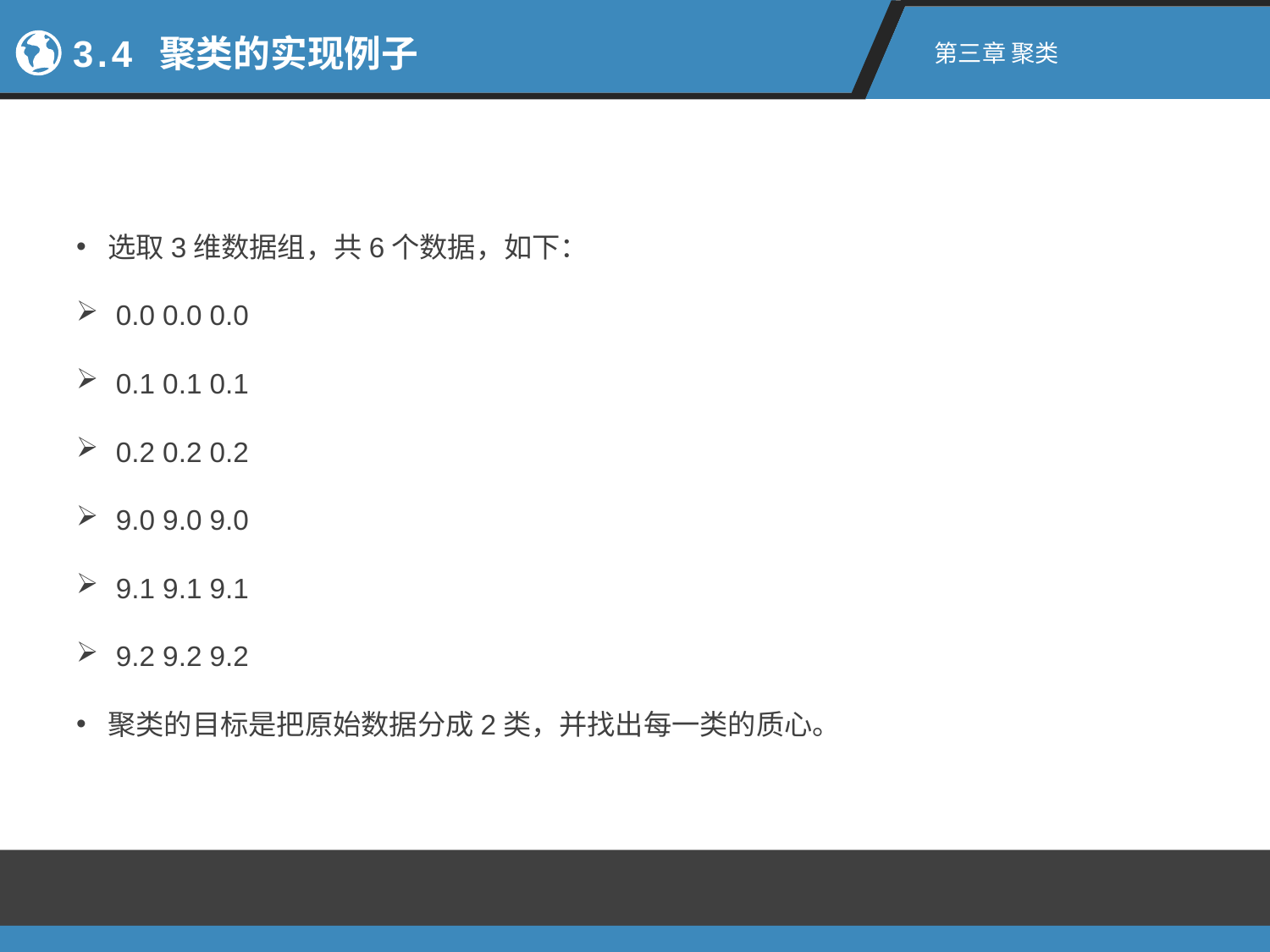

3.4 聚类的实现例子

第三章 聚类
选取3维数据组，共6个数据，如下：
0.0 0.0 0.0
0.1 0.1 0.1
0.2 0.2 0.2
9.0 9.0 9.0
9.1 9.1 9.1
9.2 9.2 9.2
聚类的目标是把原始数据分成2类，并找出每一类的质心。